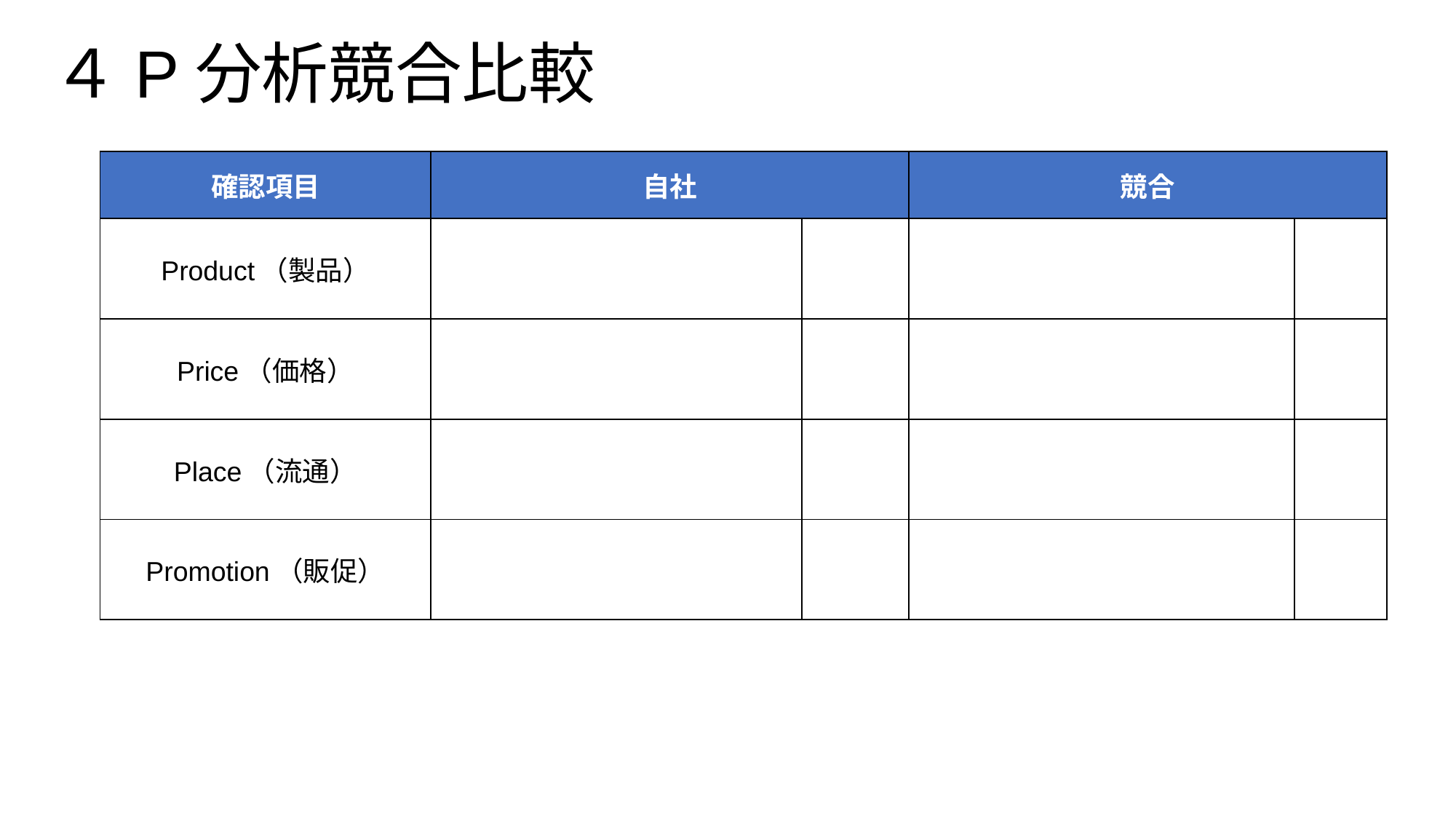

# ４P分析競合比較
| 確認項目 | 自社 |  | 競合 |  |
| --- | --- | --- | --- | --- |
| Product（製品） |  |  |  |  |
| Price（価格） |  |  |  |  |
| Place（流通） |  |  |  |  |
| Promotion（販促） |  |  |  |  |